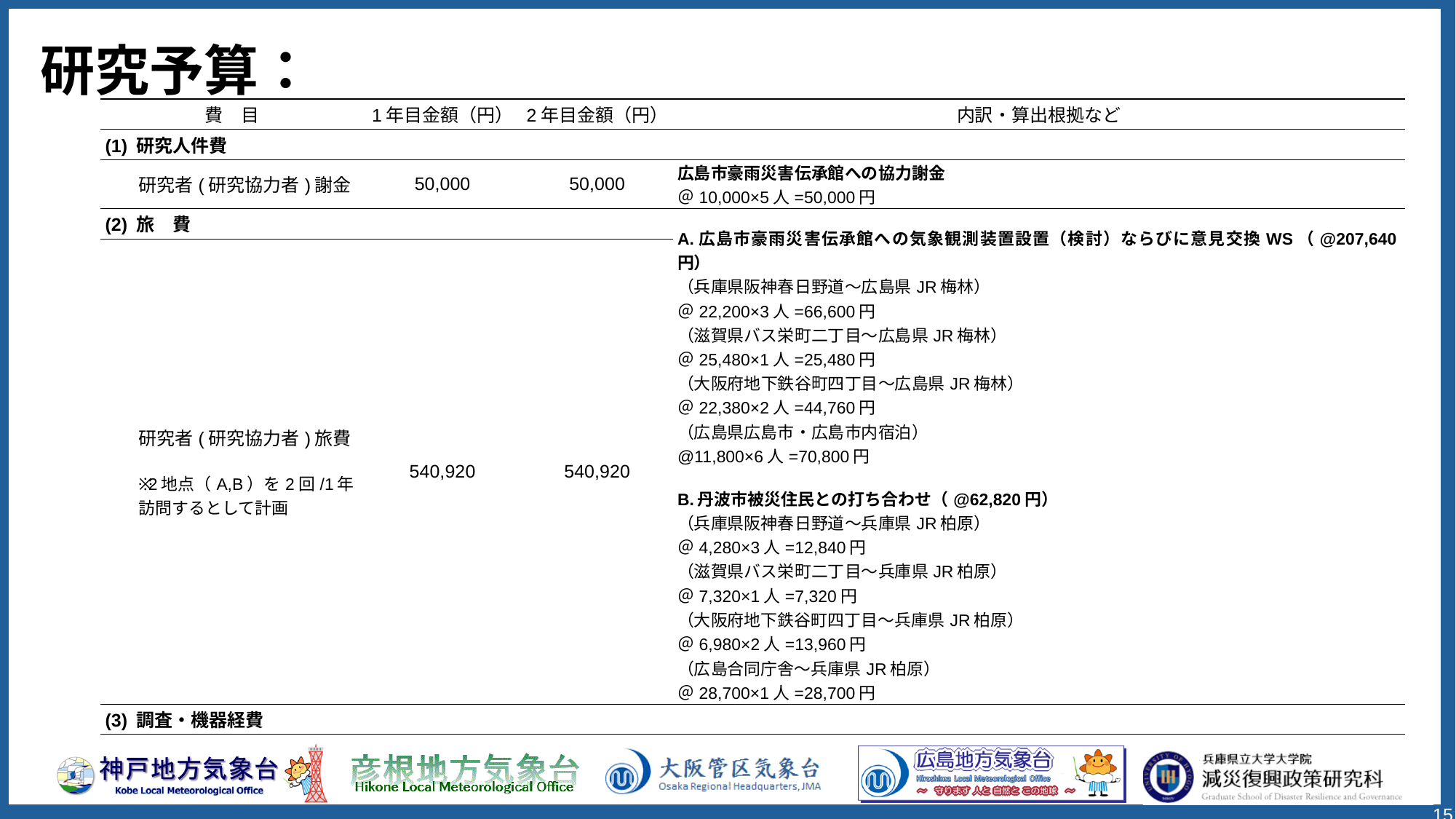

# 研究予算：
| 費　目 | 1年目金額（円） | 2年目金額（円） | 内訳・算出根拠など |
| --- | --- | --- | --- |
| (1) 研究人件費 |  |  |  |
| 研究者(研究協力者)謝金 | 50,000 | 50,000 | 広島市豪雨災害伝承館への協力謝金 ＠10,000×5人=50,000円 |
| (2) 旅　費 |  |  | A.広島市豪雨災害伝承館への気象観測装置設置（検討）ならびに意見交換WS（@207,640円） （兵庫県阪神春日野道～広島県JR梅林） ＠22,200×3人=66,600円 （滋賀県バス栄町二丁目～広島県JR梅林） ＠25,480×1人=25,480円 （大阪府地下鉄谷町四丁目～広島県JR梅林） ＠22,380×2人=44,760円 （広島県広島市・広島市内宿泊） @11,800×6人=70,800円 B.丹波市被災住民との打ち合わせ（@62,820円） （兵庫県阪神春日野道～兵庫県JR柏原） ＠4,280×3人=12,840円 （滋賀県バス栄町二丁目～兵庫県JR柏原） ＠7,320×1人=7,320円 （大阪府地下鉄谷町四丁目～兵庫県JR柏原） ＠6,980×2人=13,960円 （広島合同庁舎～兵庫県JR柏原） ＠28,700×1人=28,700円 |
| 研究者(研究協力者)旅費 ※2地点（A,B）を2回/1年 訪問するとして計画 | 540,920 | 540,920 |  |
| (3) 調査・機器経費 |  |  |  |
| 気象観測装置の利用許諾権 | 396,000 | 396,000 | 気象観測装置（POTEKA）利用許諾権 ＠396,000円/1年 |
| (4)物品費 | 13,080 | 3,080 | ワークショップ実施時の模造紙、ポストイット、サインペンなどの雑費として計上 |
| (5)その他の経費 |  | 10,000 | 論文審査料 ＠10,000円 |
| 合　計 | 1,000,000 | 1,000,000 |  |
15